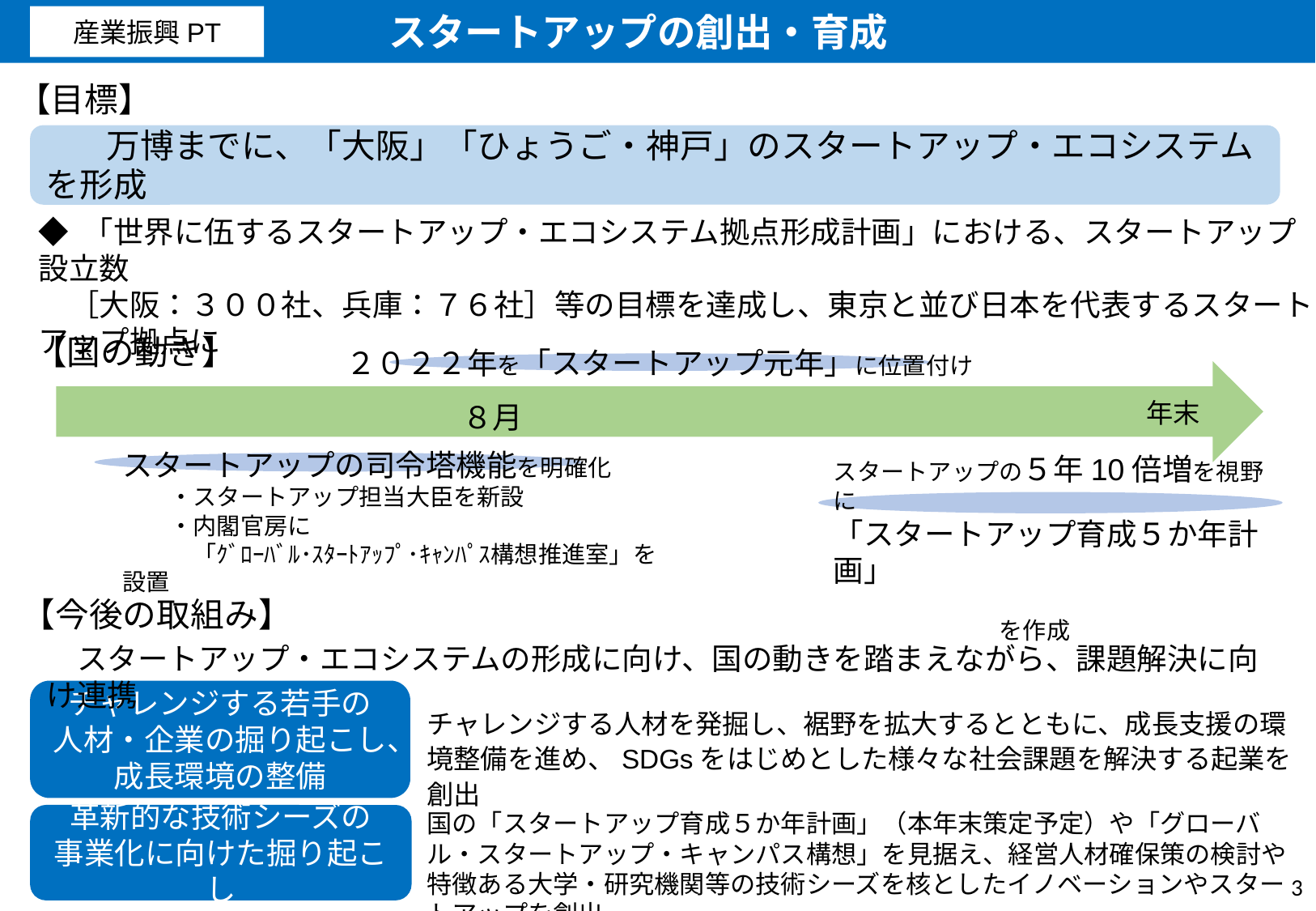

スタートアップの創出・育成
産業振興PT
【目標】
　　万博までに、「大阪」「ひょうご・神戸」のスタートアップ・エコシステムを形成
◆ 「世界に伍するスタートアップ・エコシステム拠点形成計画」における、スタートアップ設立数
　［大阪：３００社、兵庫：７６社］等の目標を達成し、東京と並び日本を代表するスタートアップ拠点に
【国の動き】
２０２２年を「スタートアップ元年」に位置付け

年末

８月

スタートアップの司令塔機能を明確化
　　・スタートアップ担当大臣を新設
　　・内閣官房に
　　　「ｸﾞﾛｰﾊﾞﾙ･ｽﾀｰﾄｱｯﾌﾟ･ｷｬﾝﾊﾟｽ構想推進室」を設置

スタートアップの５年10倍増を視野に
「スタートアップ育成５か年計画」
　　　　　　　　　　　　　　　　　　　　　　　　　を作成

【今後の取組み】
　スタートアップ・エコシステムの形成に向け、国の動きを踏まえながら、課題解決に向け連携
チャレンジする若手の
人材・企業の掘り起こし、
成長環境の整備
チャレンジする人材を発掘し、裾野を拡大するとともに、成長支援の環境整備を進め、SDGsをはじめとした様々な社会課題を解決する起業を創出
国の「スタートアップ育成５か年計画」（本年末策定予定）や「グローバル・スタートアップ・キャンパス構想」を見据え、経営人材確保策の検討や特徴ある大学・研究機関等の技術シーズを核としたイノベーションやスタートアップを創出
革新的な技術シーズの
事業化に向けた掘り起こし
3